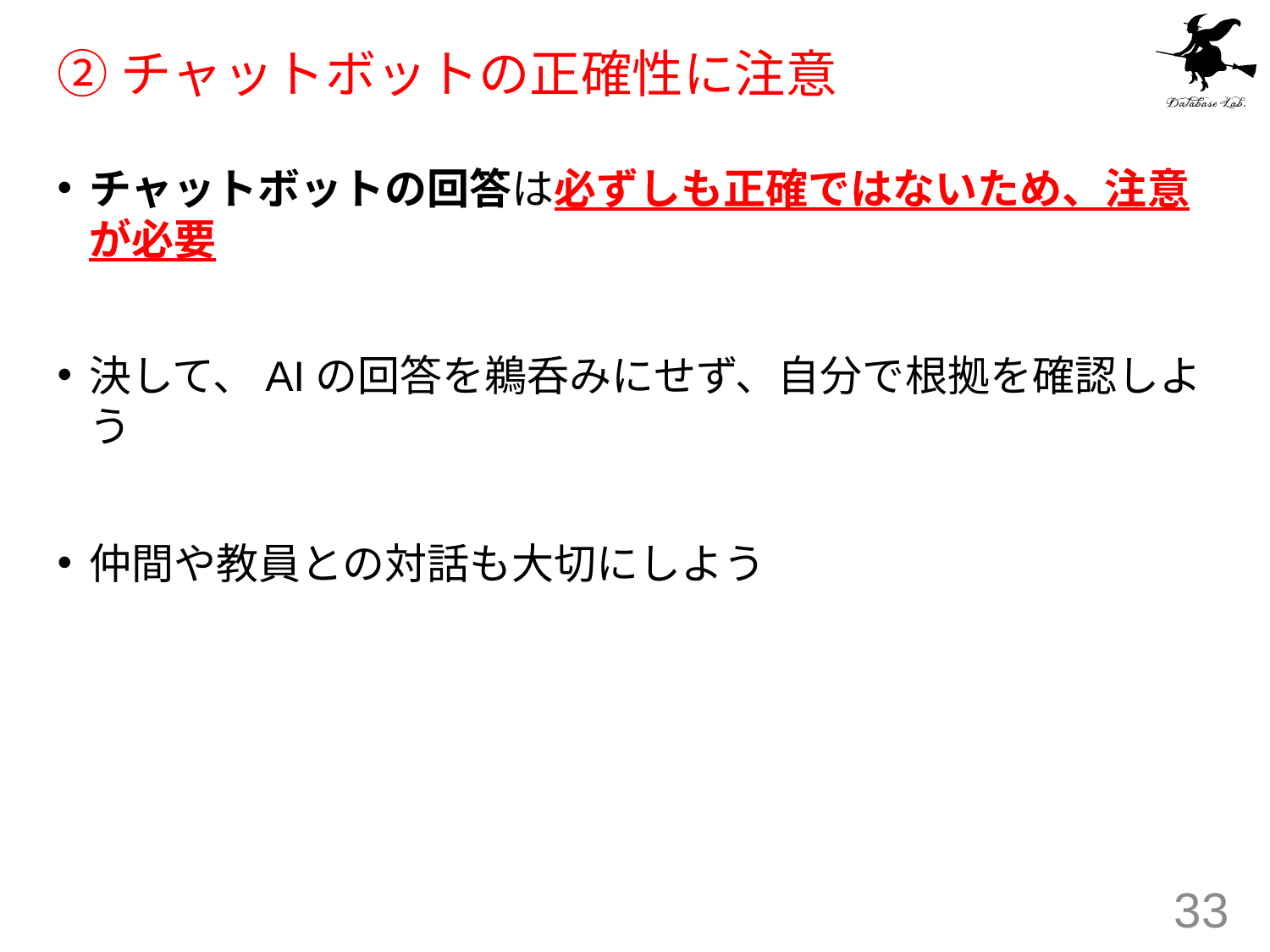

# ②チャットボットの正確性に注意
チャットボットの回答は必ずしも正確ではないため、注意が必要

決して、AIの回答を鵜呑みにせず、自分で根拠を確認しよう

仲間や教員との対話も大切にしよう
33